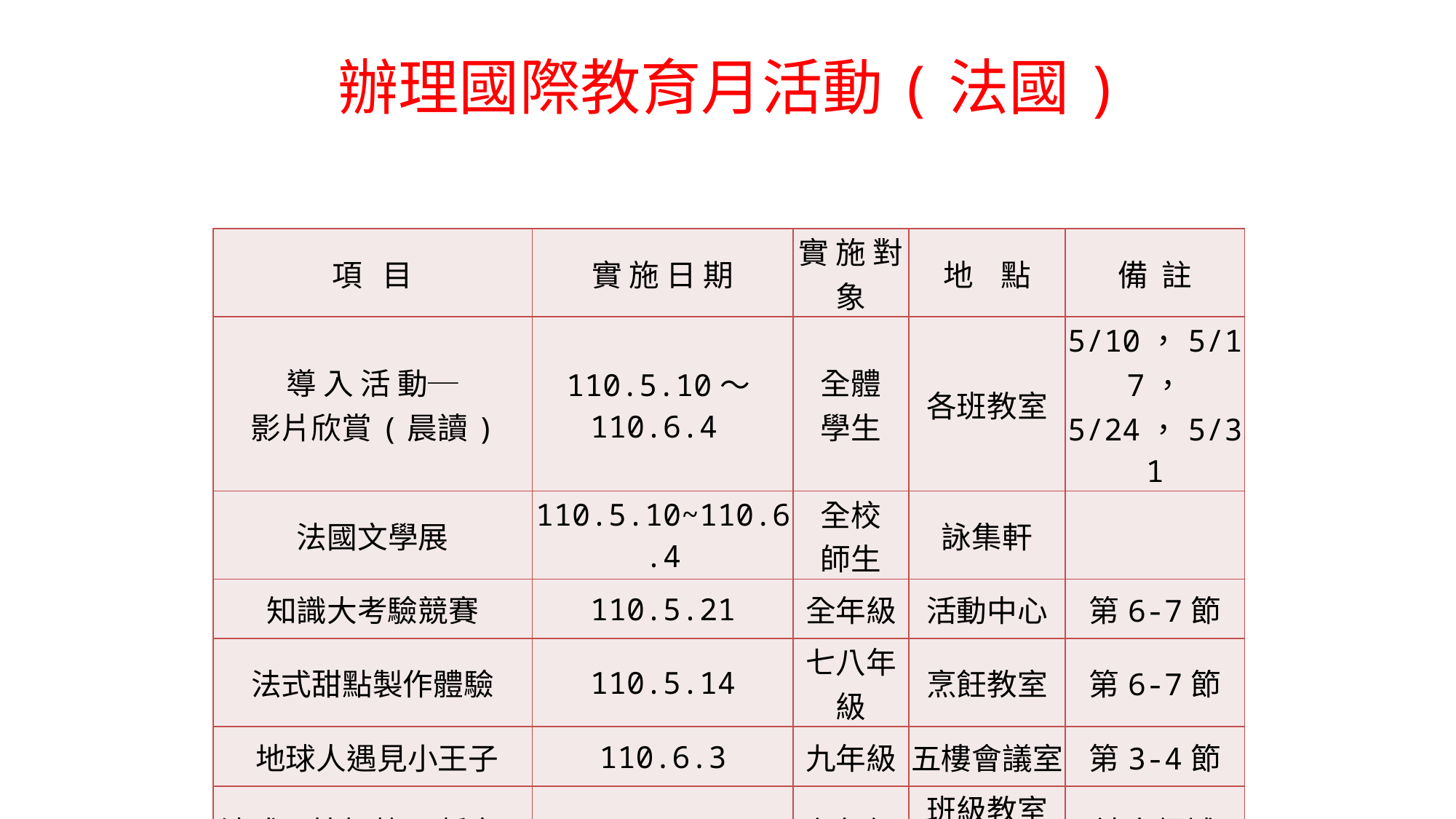

# 辦理國際教育月活動(法國)

| 項 目 | 實 施 日 期 | 實 施 對 象 | 地 點 | 備 註 |
| --- | --- | --- | --- | --- |
| 導 入 活 動─ 影片欣賞(晨讀) | 110.5.10～110.6.4 | 全體 學生 | 各班教室 | 5/10，5/17， 5/24，5/31 |
| 法國文學展 | 110.5.10~110.6.4 | 全校 師生 | 詠集軒 |  |
| 知識大考驗競賽 | 110.5.21 | 全年級 | 活動中心 | 第6-7節 |
| 法式甜點製作體驗 | 110.5.14 | 七八年級 | 烹飪教室 | 第6-7節 |
| 地球人遇見小王子 | 110.6.3 | 九年級 | 五樓會議室 | 第3-4節 |
| 法式風情杯墊(暫定) | 110.5~110.6 | 九年級 | 班級教室 電腦教室 | 社會領域 |